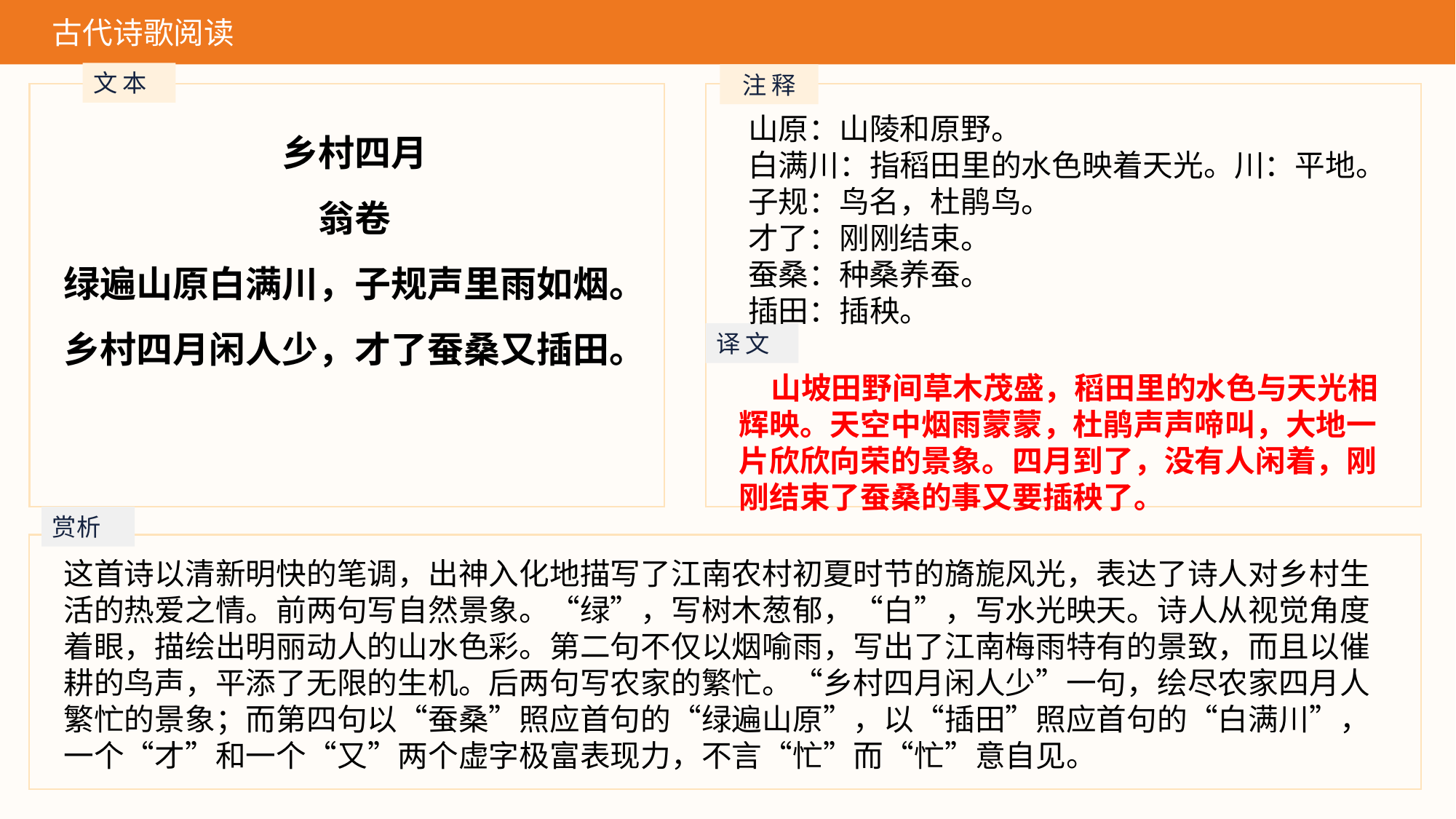

古代诗歌阅读
文 本
注 释

乡村四月
翁卷
绿遍山原白满川，子规声里雨如烟。
乡村四月闲人少，才了蚕桑又插田。

山原：山陵和原野。
白满川：指稻田里的水色映着天光。川：平地。
子规：鸟名，杜鹃鸟。
才了：刚刚结束。
蚕桑：种桑养蚕。
插田：插秧。
译 文
山坡田野间草木茂盛，稻田里的水色与天光相辉映。天空中烟雨蒙蒙，杜鹃声声啼叫，大地一片欣欣向荣的景象。四月到了，没有人闲着，刚刚结束了蚕桑的事又要插秧了。
赏析

这首诗以清新明快的笔调，出神入化地描写了江南农村初夏时节的旖旎风光，表达了诗人对乡村生活的热爱之情。前两句写自然景象。“绿”，写树木葱郁，“白”，写水光映天。诗人从视觉角度着眼，描绘出明丽动人的山水色彩。第二句不仅以烟喻雨，写出了江南梅雨特有的景致，而且以催耕的鸟声，平添了无限的生机。后两句写农家的繁忙。“乡村四月闲人少”一句，绘尽农家四月人繁忙的景象；而第四句以“蚕桑”照应首句的“绿遍山原”，以“插田”照应首句的“白满川”，一个“才”和一个“又”两个虚字极富表现力，不言“忙”而“忙”意自见。